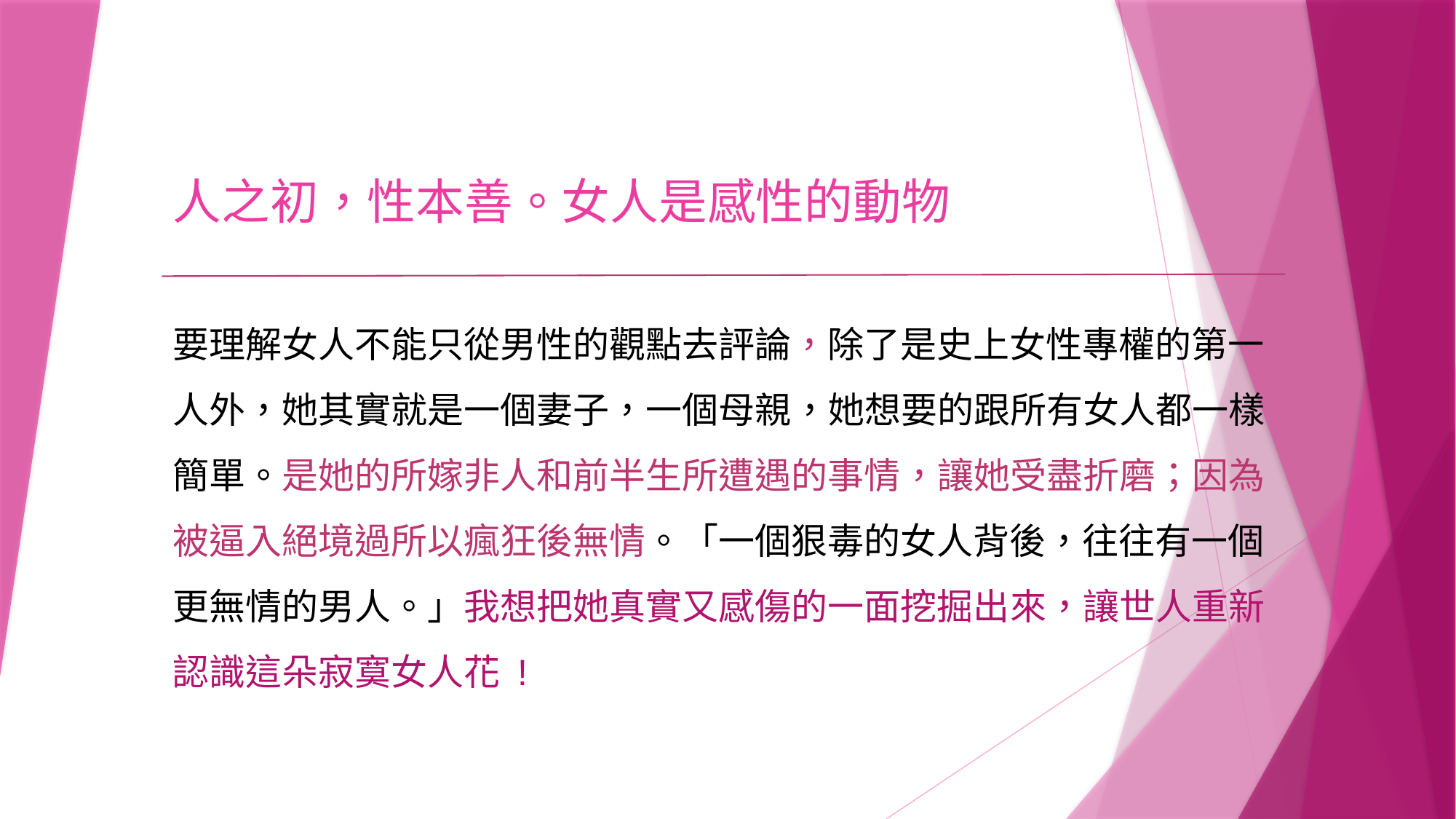

#
人之初，性本善。女人是感性的動物
要理解女人不能只從男性的觀點去評論，除了是史上女性專權的第一人外，她其實就是一個妻子，一個母親，她想要的跟所有女人都一樣簡單。是她的所嫁非人和前半生所遭遇的事情，讓她受盡折磨；因為被逼入絕境過所以瘋狂後無情。「一個狠毒的女人背後，往往有一個更無情的男人。」我想把她真實又感傷的一面挖掘出來，讓世人重新認識這朵寂寞女人花 !